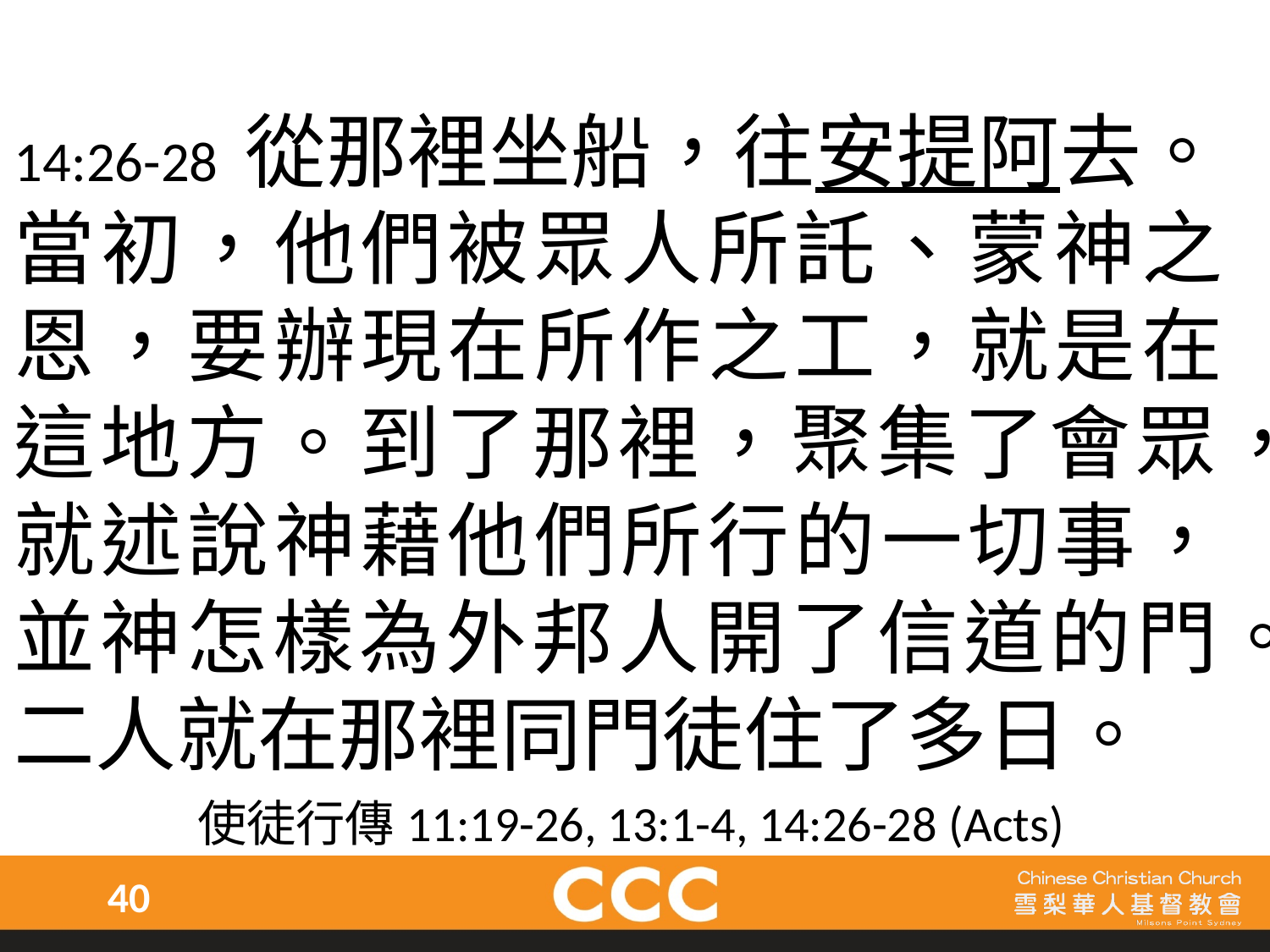

14:26-28 從那裡坐船，往安提阿去。當初，他們被眾人所託、蒙神之恩，要辦現在所作之工，就是在這地方。到了那裡，聚集了會眾，就述說神藉他們所行的一切事，並神怎樣為外邦人開了信道的門。
二人就在那裡同門徒住了多日。
使徒行傳11:19-26, 13:1-4, 14:26-28 (Acts)
40